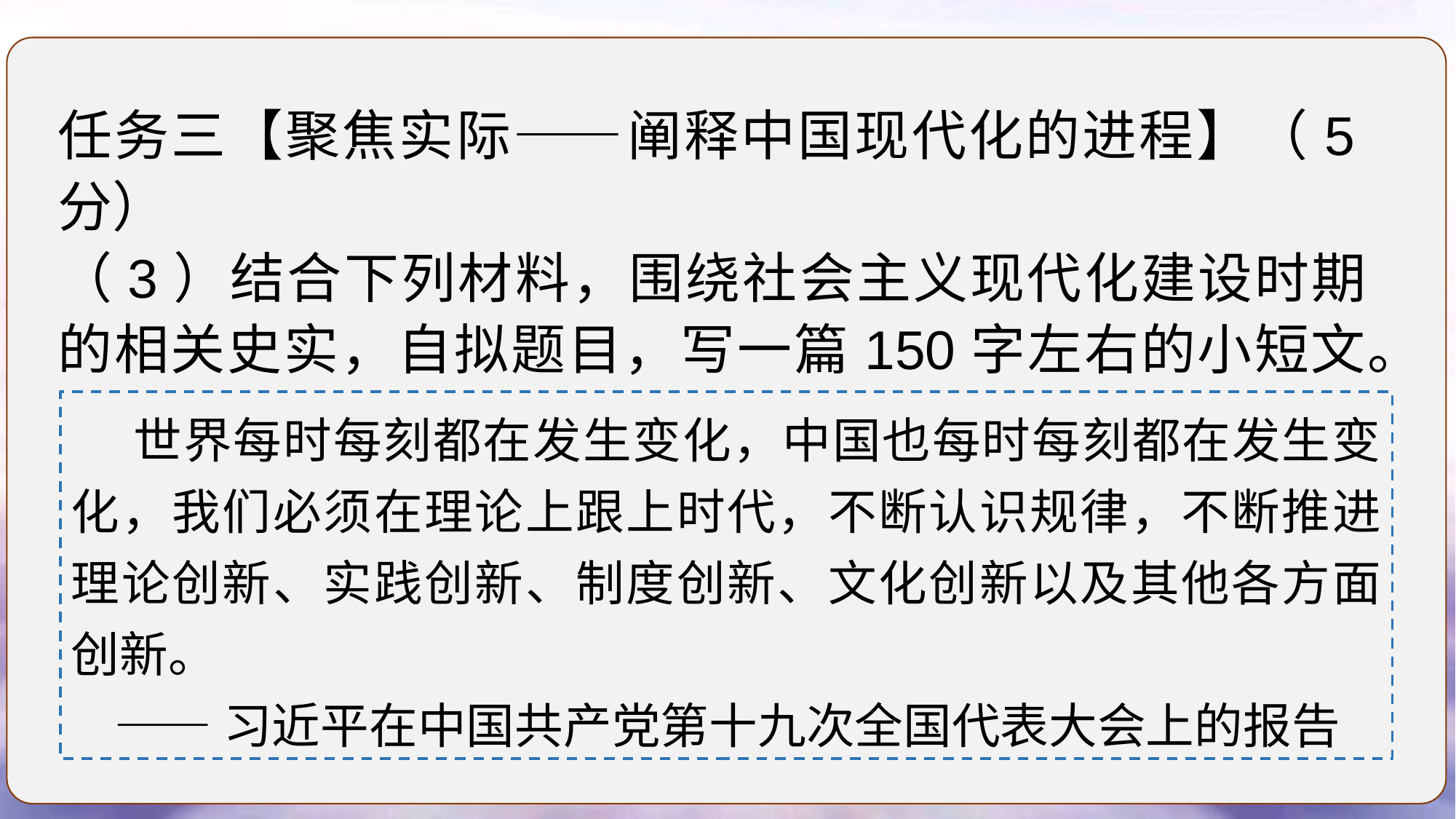

任务三【聚焦实际——阐释中国现代化的进程】（5分）
（3）结合下列材料，围绕社会主义现代化建设时期的相关史实，自拟题目，写一篇150字左右的小短文。
    世界每时每刻都在发生变化，中国也每时每刻都在发生变化，我们必须在理论上跟上时代，不断认识规律，不断推进理论创新、实践创新、制度创新、文化创新以及其他各方面创新。
    ——习近平在中国共产党第十九次全国代表大会上的报告